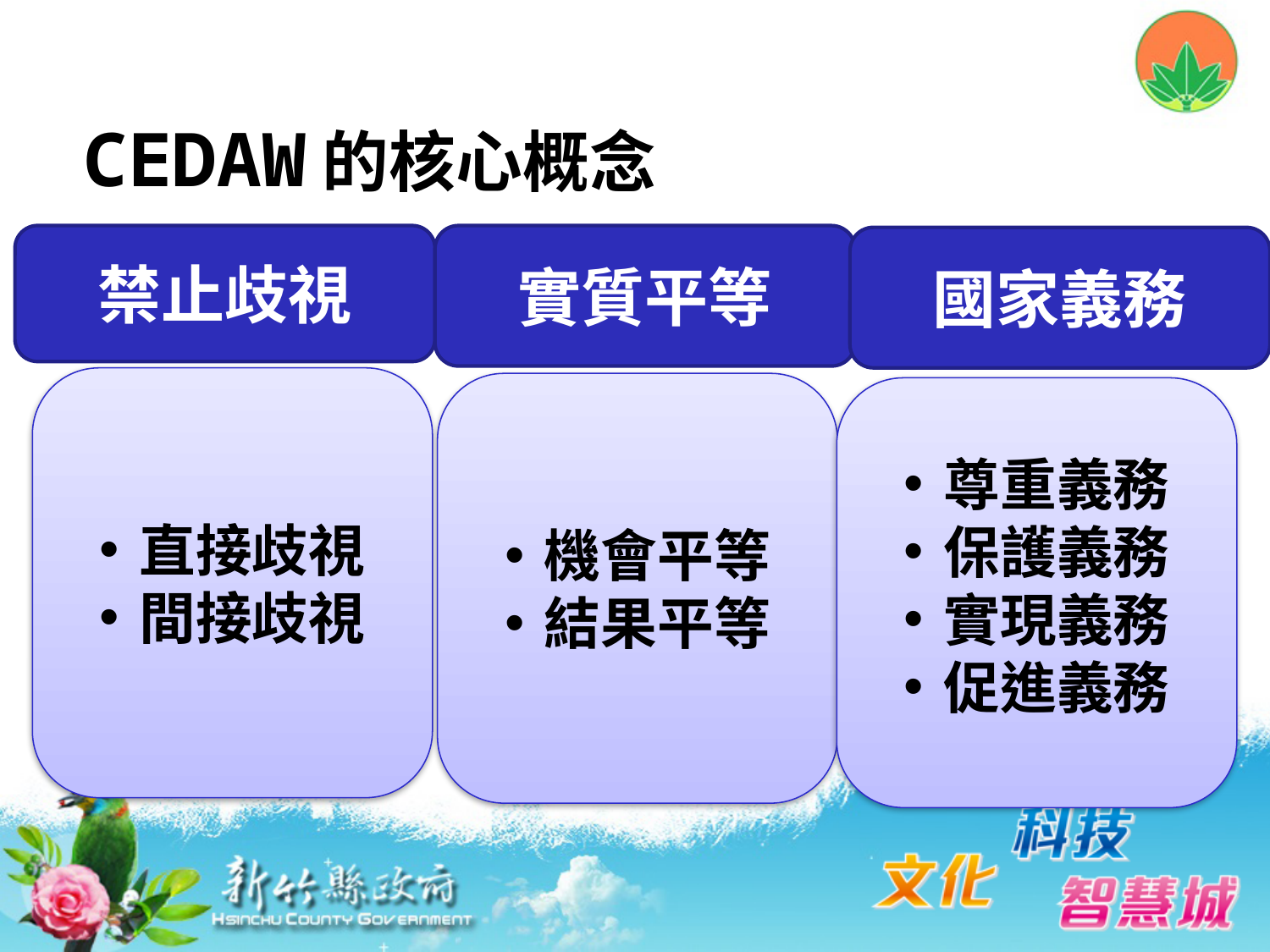

# CEDAW的核心概念
禁止歧視
實質平等
國家義務
直接歧視
間接歧視
機會平等
結果平等

尊重義務
保護義務
實現義務
促進義務